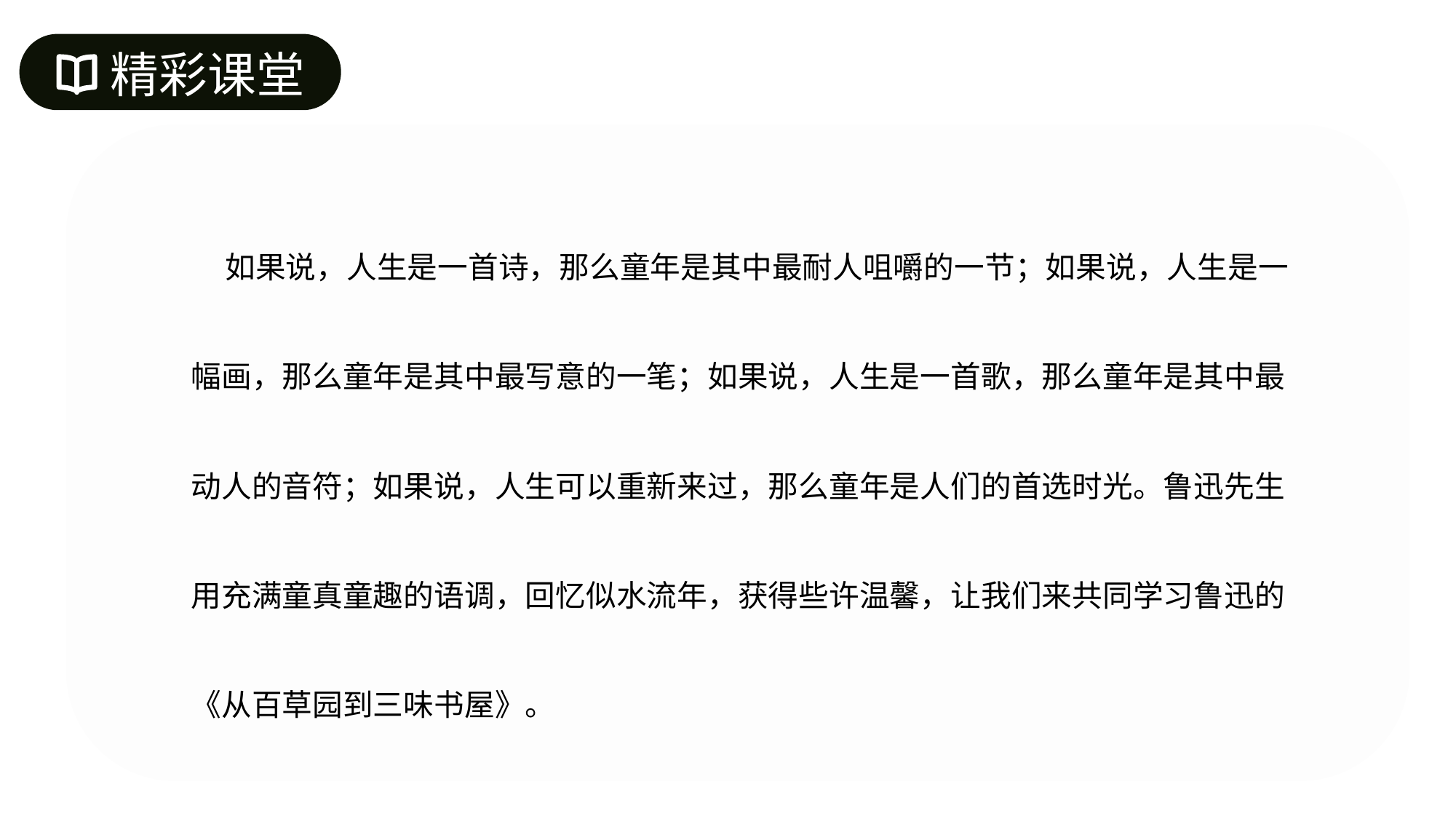

精彩课堂

    如果说，人生是一首诗，那么童年是其中最耐人咀嚼的一节；如果说，人生是一幅画，那么童年是其中最写意的一笔；如果说，人生是一首歌，那么童年是其中最动人的音符；如果说，人生可以重新来过，那么童年是人们的首选时光。鲁迅先生用充满童真童趣的语调，回忆似水流年，获得些许温馨，让我们来共同学习鲁迅的《从百草园到三味书屋》。